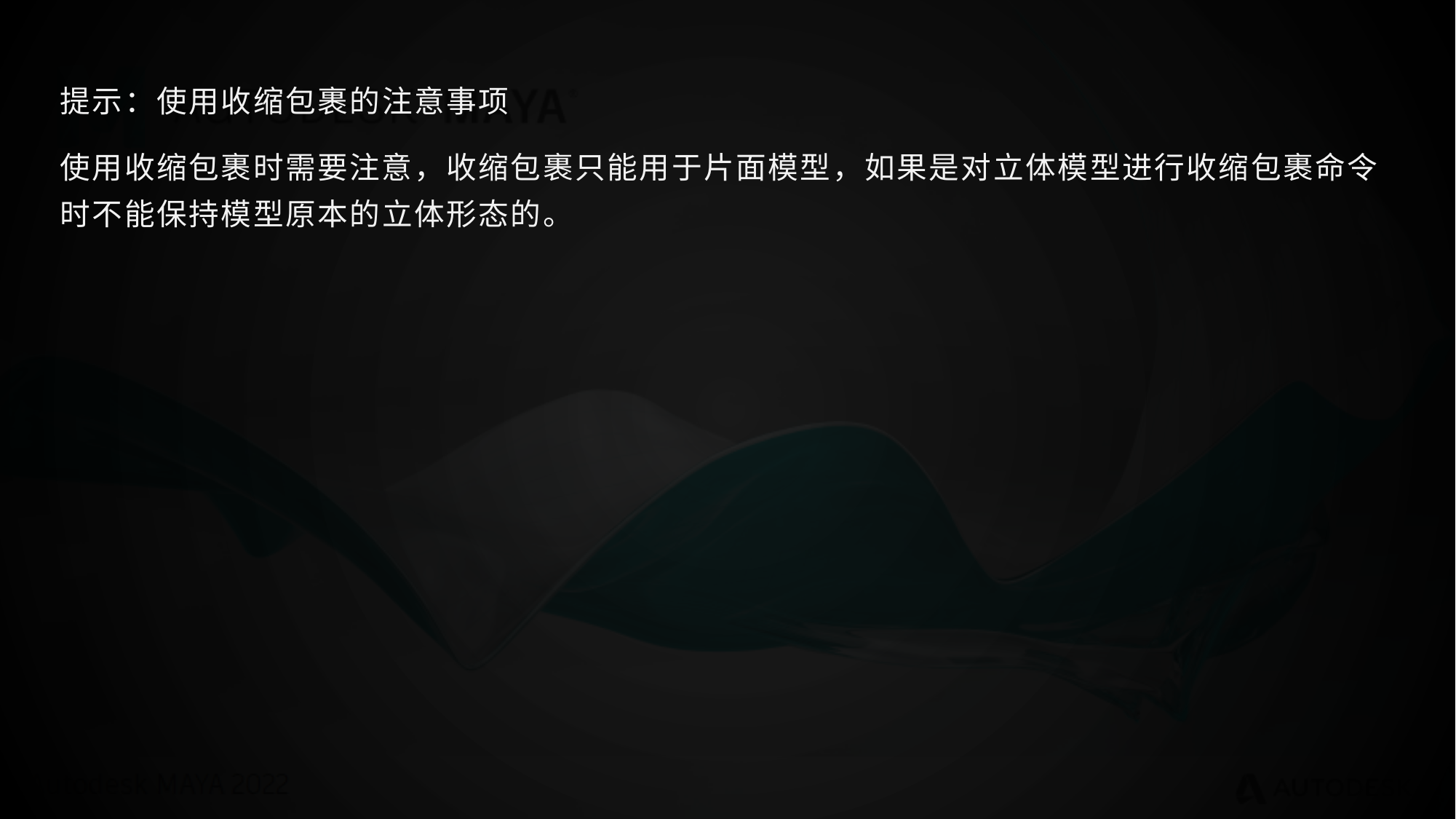

提示：使用收缩包裹的注意事项
使用收缩包裹时需要注意，收缩包裹只能用于片面模型，如果是对立体模型进行收缩包裹命令时不能保持模型原本的立体形态的。